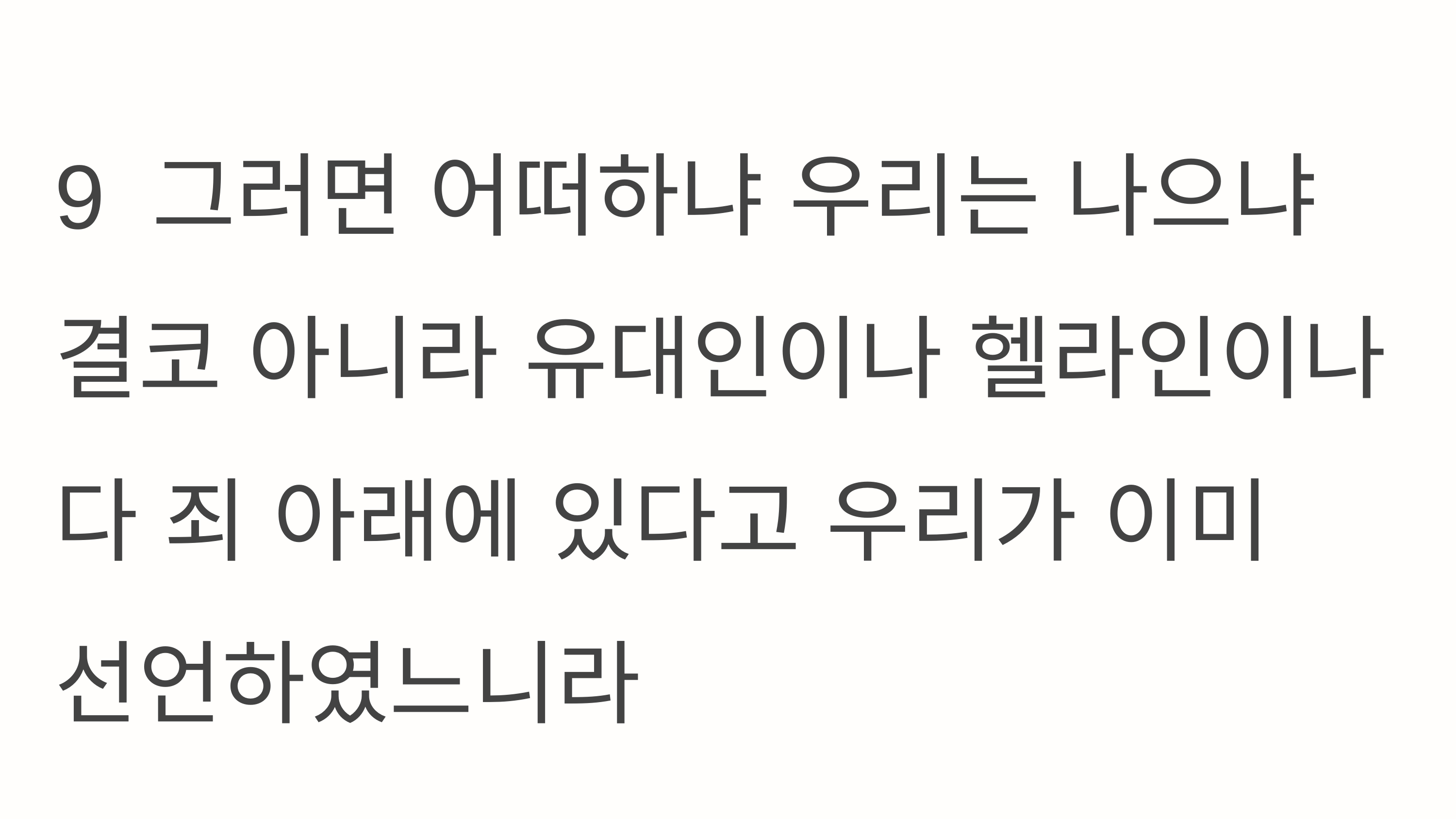

9 그러면 어떠하냐 우리는 나으냐 결코 아니라 유대인이나 헬라인이나 다 죄 아래에 있다고 우리가 이미 선언하였느니라